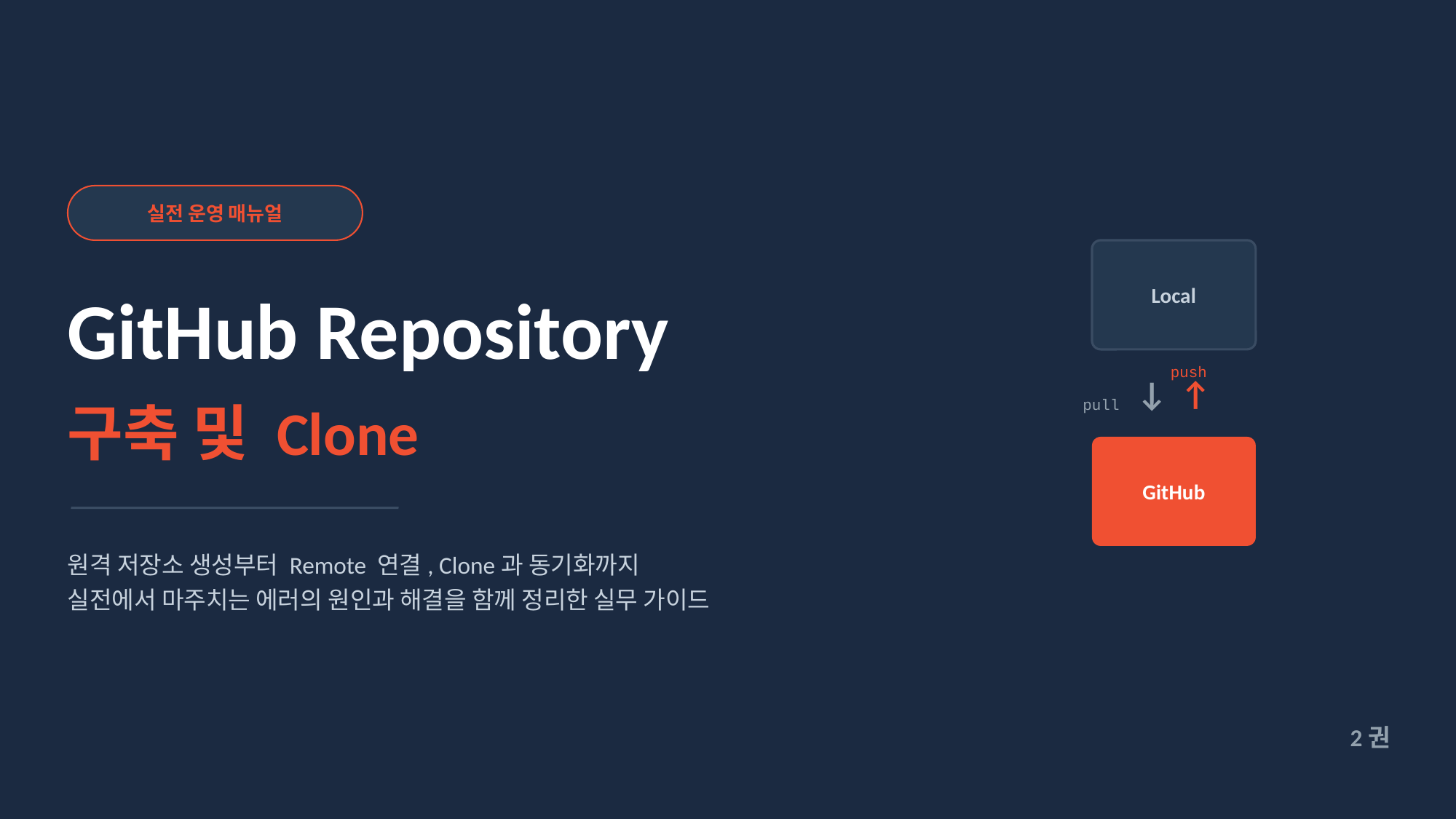

실전 운영 매뉴얼

Local
GitHub Repository
↓
↑
push
구축 및 Clone
pull

GitHub

원격 저장소 생성부터 Remote 연결, Clone과 동기화까지
실전에서 마주치는 에러의 원인과 해결을 함께 정리한 실무 가이드
2권